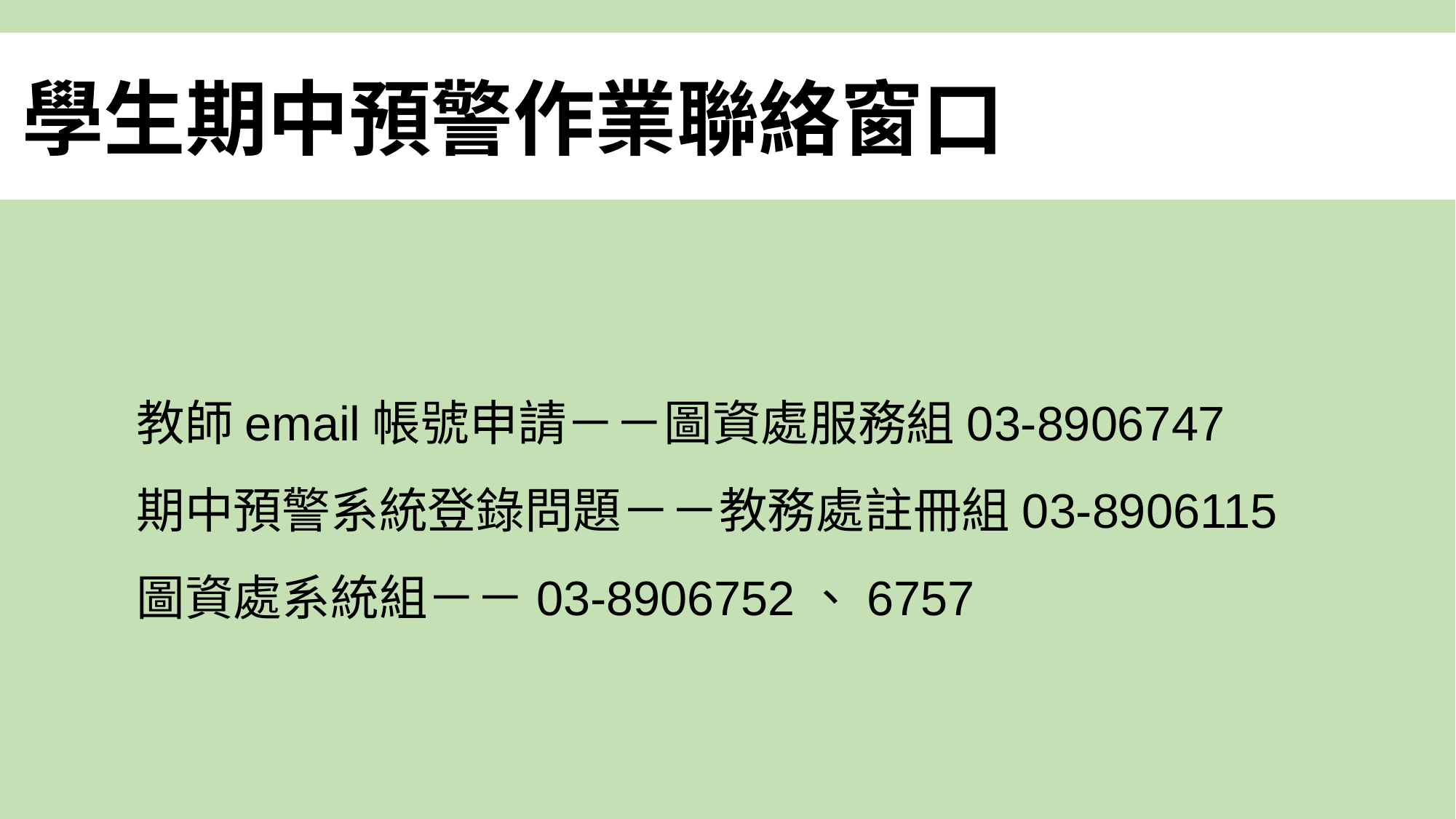

學生期中預警作業聯絡窗口
教師email帳號申請－－圖資處服務組03-8906747
期中預警系統登錄問題－－教務處註冊組03-8906115
圖資處系統組－－03-8906752、6757